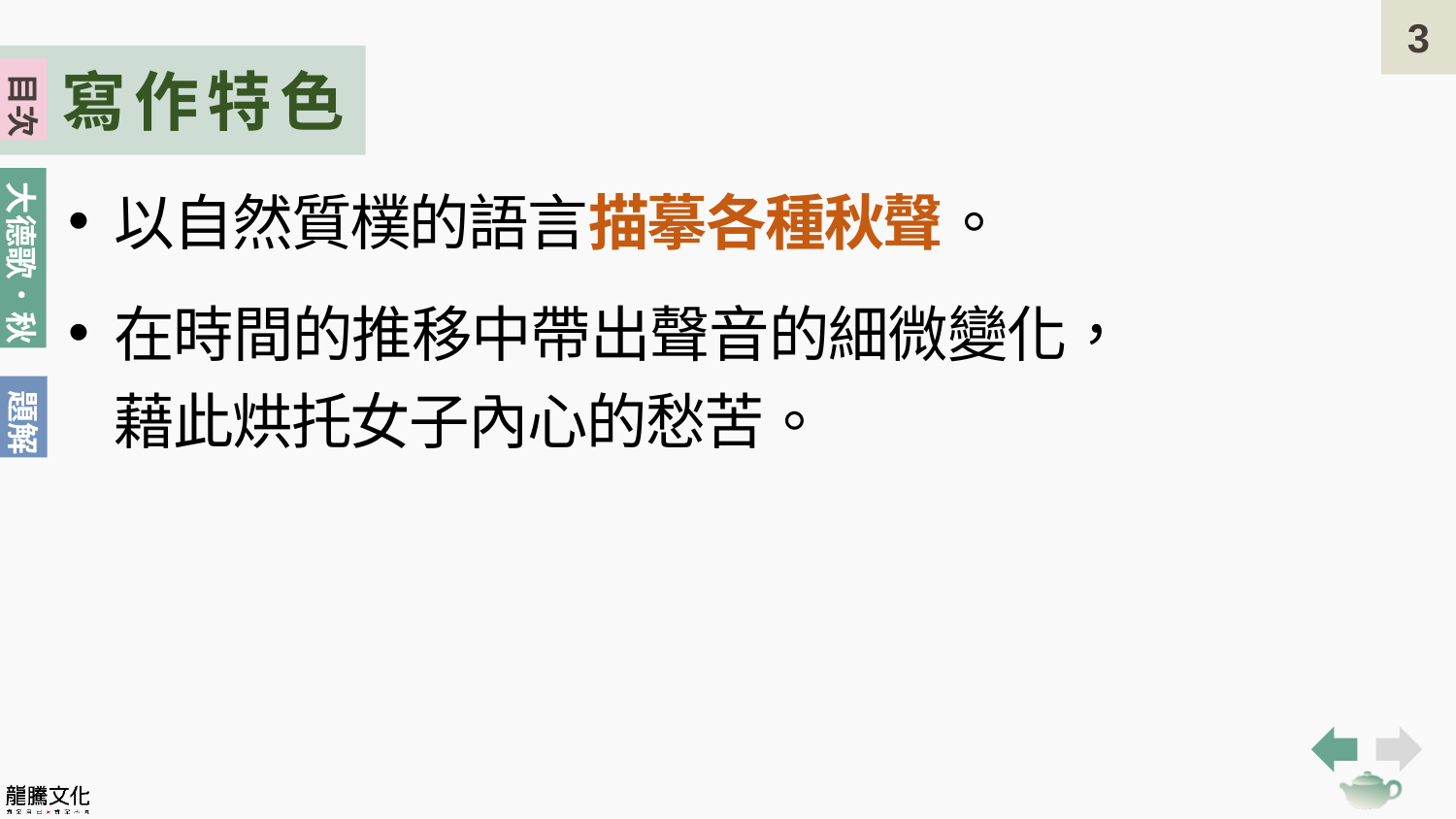

寫作特色
目次
以自然質樸的語言描摹各種秋聲。
在時間的推移中帶出聲音的細微變化，藉此烘托女子內心的愁苦。